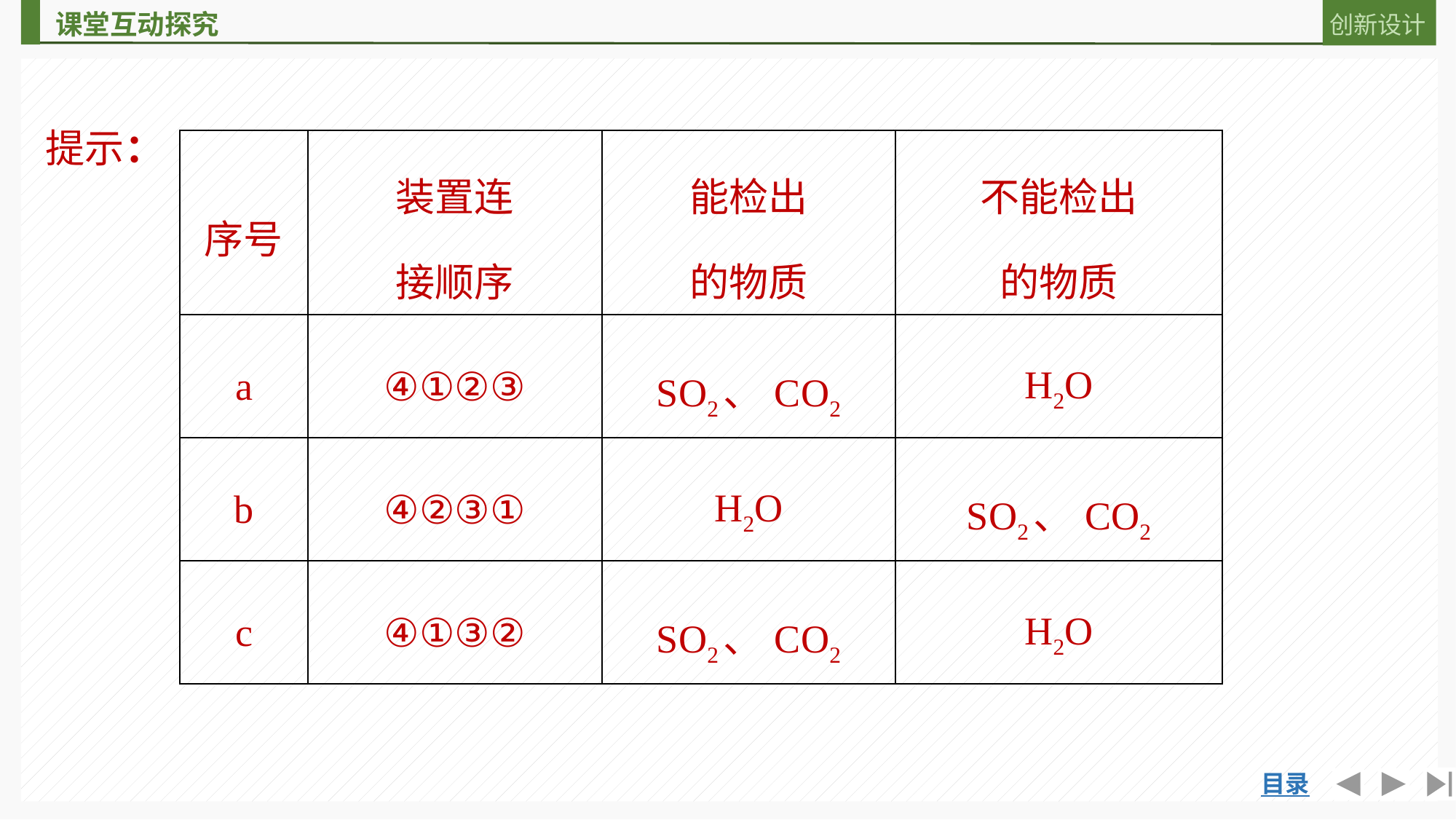

提示：
| 序号 | 装置连 接顺序 | 能检出 的物质 | 不能检出 的物质 |
| --- | --- | --- | --- |
| a | ④①②③ | SO2、CO2 | H2O |
| b | ④②③① | H2O | SO2、CO2 |
| c | ④①③② | SO2、CO2 | H2O |